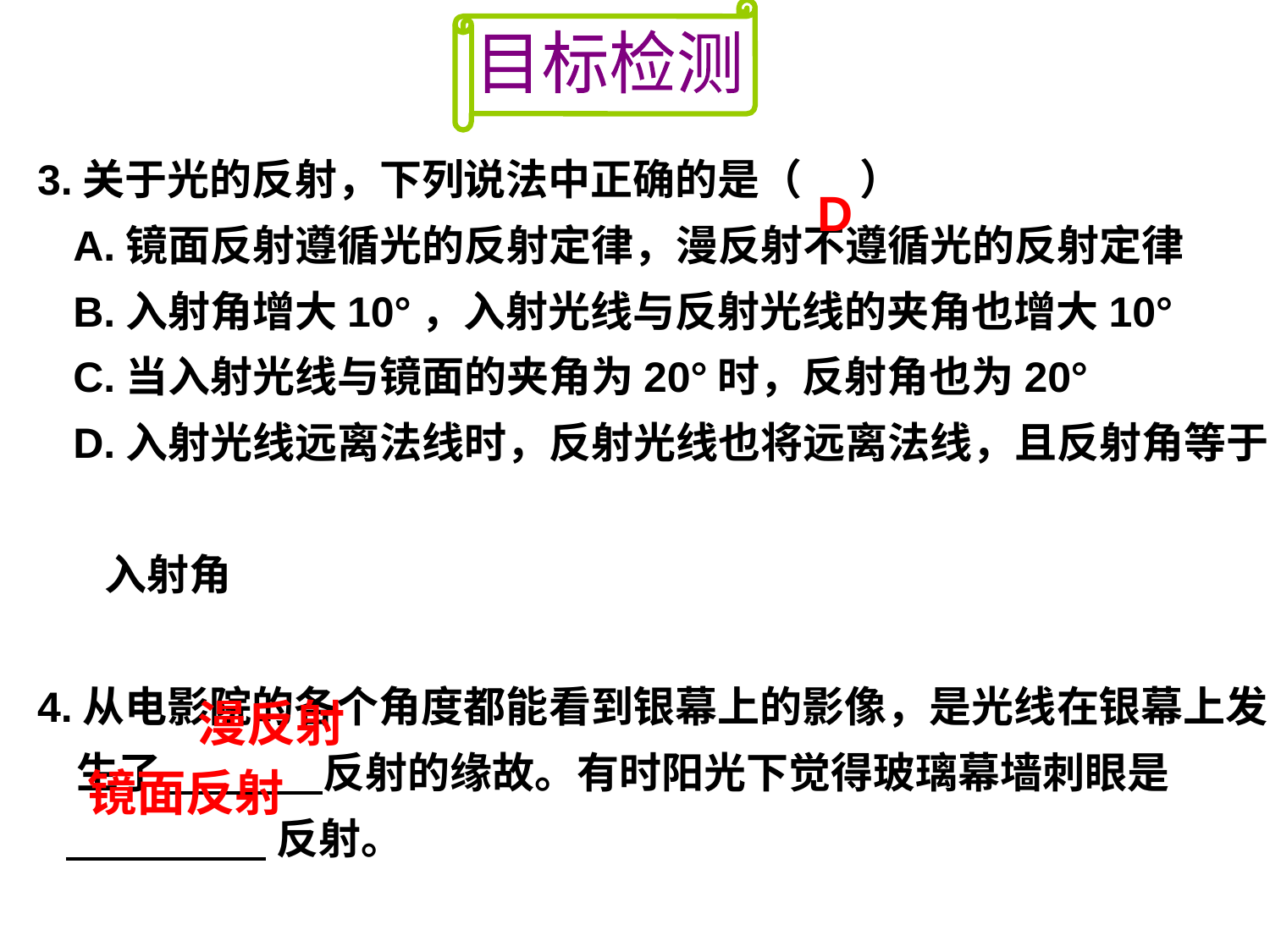

目标检测
3.关于光的反射，下列说法中正确的是（      ）
   A.镜面反射遵循光的反射定律，漫反射不遵循光的反射定律
   B.入射角增大10°，入射光线与反射光线的夹角也增大10°
   C.当入射光线与镜面的夹角为20°时，反射角也为20°
   D.入射光线远离法线时，反射光线也将远离法线，且反射角等于
      入射角

4.从电影院的各个角度都能看到银幕上的影像，是光线在银幕上发
   生了                 反射的缘故。有时阳光下觉得玻璃幕墙刺眼是
                        反射。
D
漫反射
镜面反射